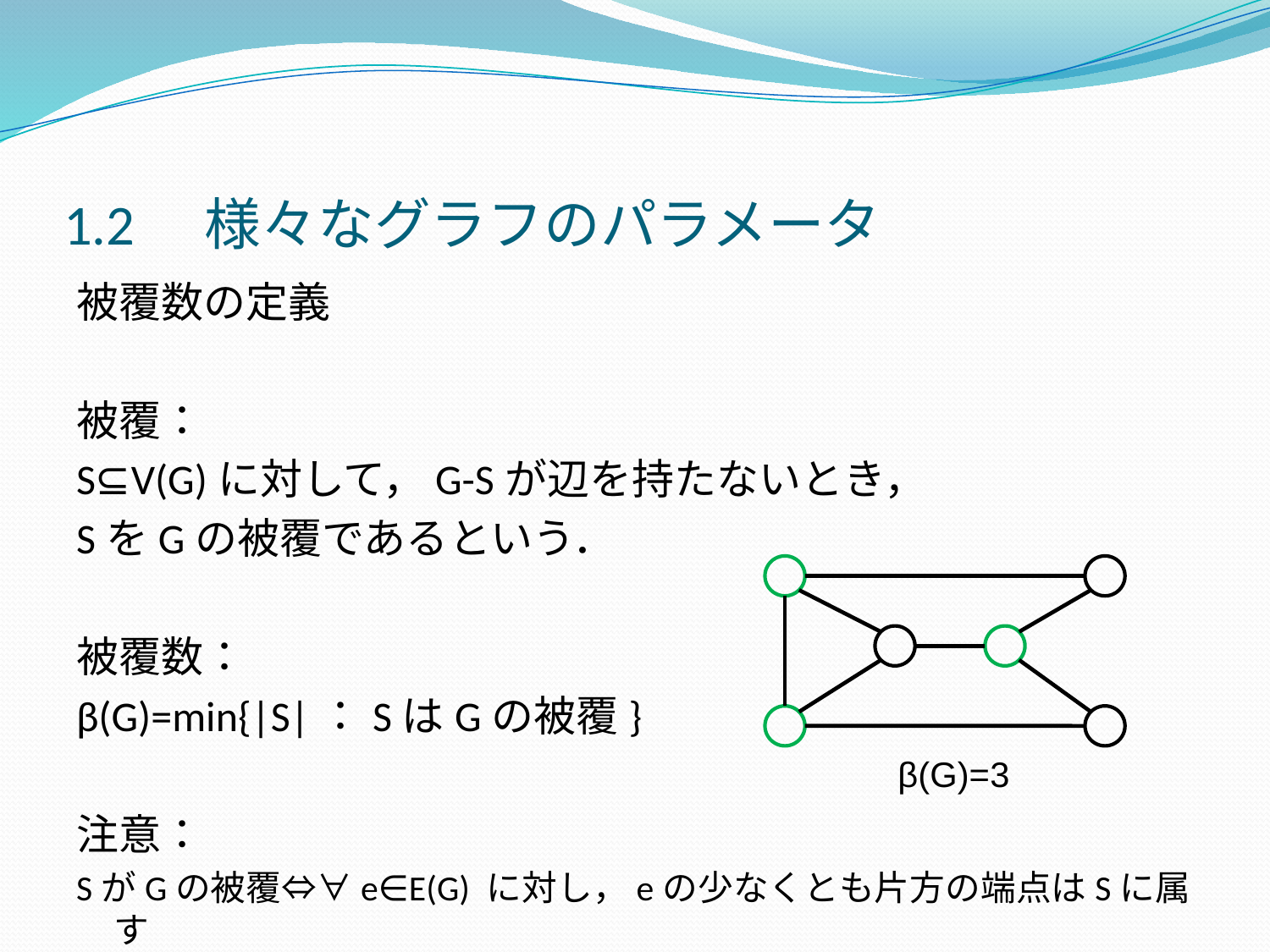

# 1.2　様々なグラフのパラメータ
被覆数の定義

被覆：
S⊆V(G)に対して，G-Sが辺を持たないとき，
SをGの被覆であるという．

被覆数：
β(G)=min{|S|：SはGの被覆}

注意：
SがGの被覆⇔∀e∈E(G) に対し，eの少なくとも片方の端点はSに属す

β(G)=3